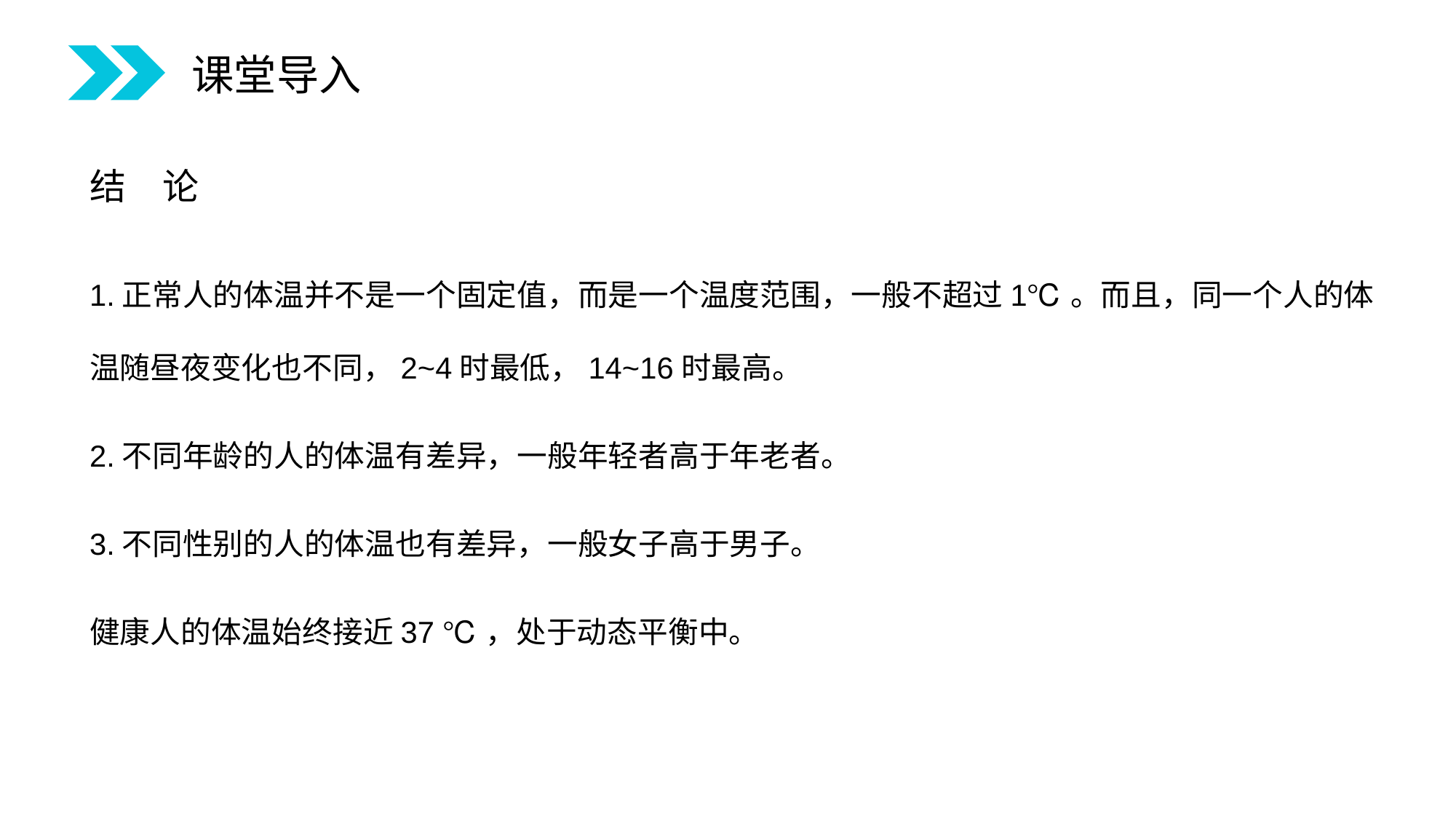

课堂导入
结　论
1.正常人的体温并不是一个固定值，而是一个温度范围，一般不超过1℃。而且，同一个人的体温随昼夜变化也不同，2~4时最低，14~16时最高。
2.不同年龄的人的体温有差异，一般年轻者高于年老者。
3.不同性别的人的体温也有差异，一般女子高于男子。
健康人的体温始终接近37 ℃，处于动态平衡中。